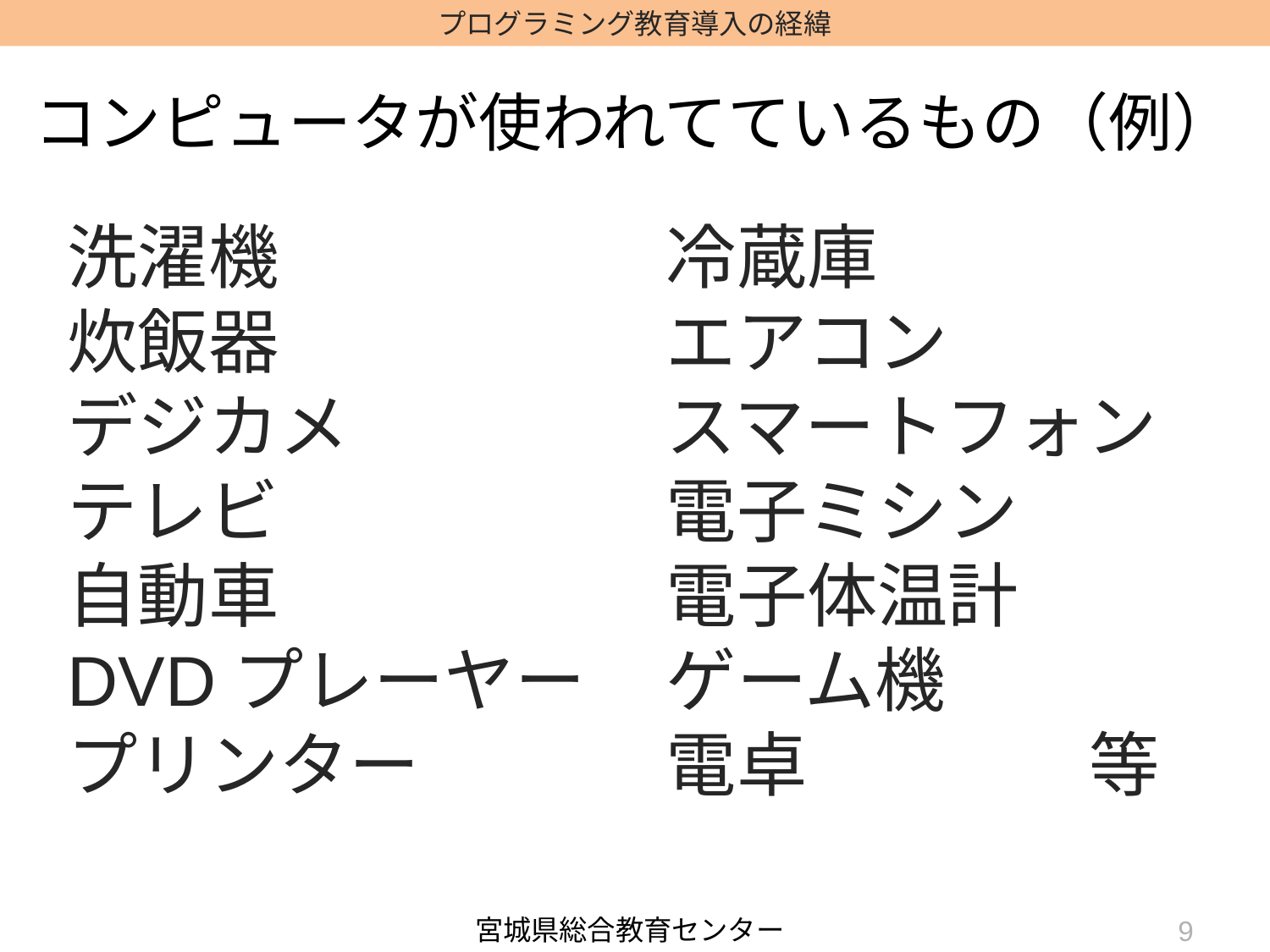

コンピュータが使われてているもの（例）
洗濯機
炊飯器
デジカメ
テレビ
自動車
DVDプレーヤー
プリンター
冷蔵庫
エアコン
スマートフォン
電子ミシン
電子体温計
ゲーム機
電卓　　　　等
9